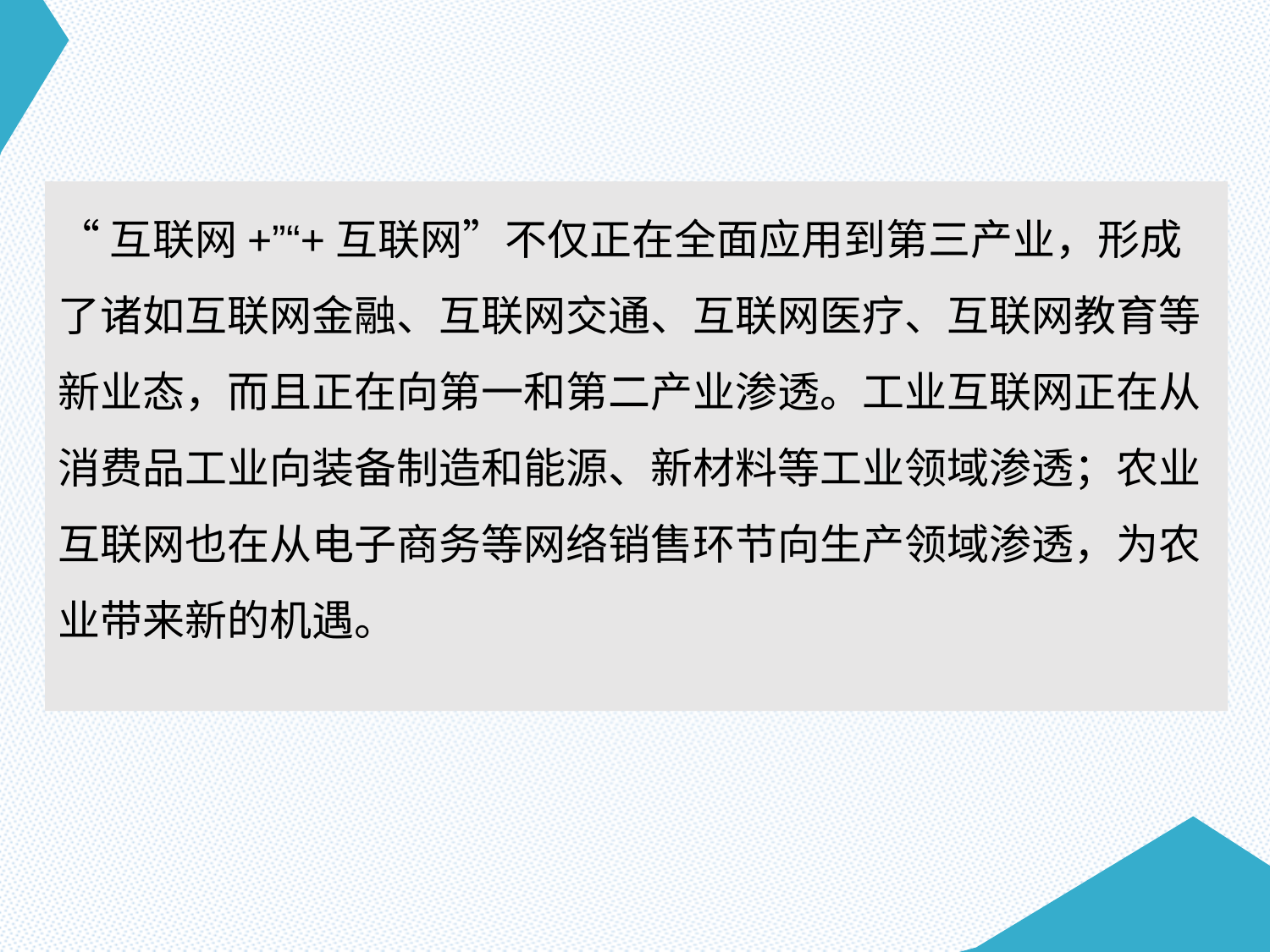

“互联网+”“+互联网”不仅正在全面应用到第三产业，形成了诸如互联网金融、互联网交通、互联网医疗、互联网教育等新业态，而且正在向第一和第二产业渗透。工业互联网正在从消费品工业向装备制造和能源、新材料等工业领域渗透；农业互联网也在从电子商务等网络销售环节向生产领域渗透，为农业带来新的机遇。